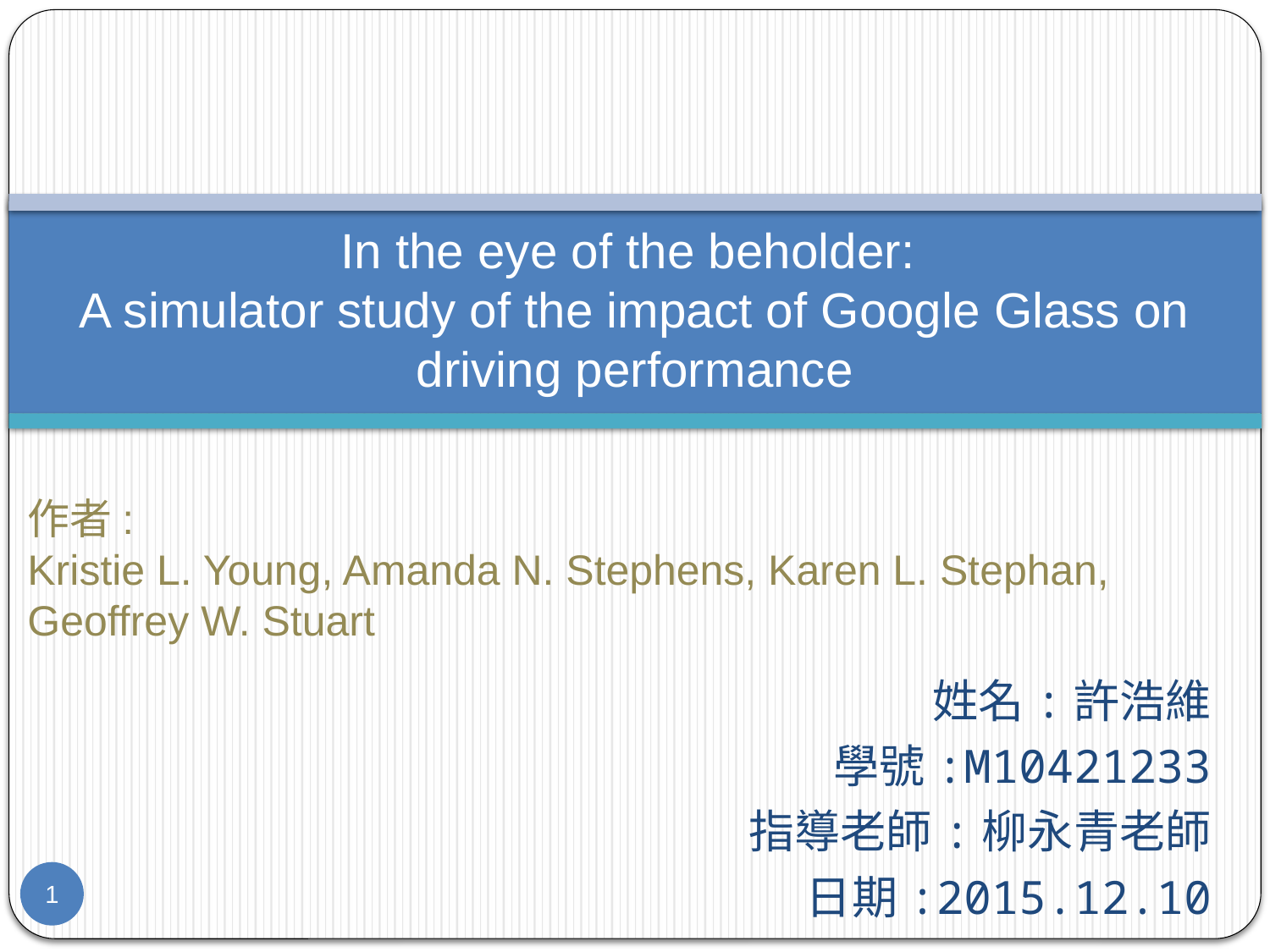

# In the eye of the beholder: A simulator study of the impact of Google Glass on driving performance
作者:
Kristie L. Young, Amanda N. Stephens, Karen L. Stephan,
Geoffrey W. Stuart
姓名:許浩維
學號:M10421233
指導老師:柳永青老師
日期:2015.12.10

1